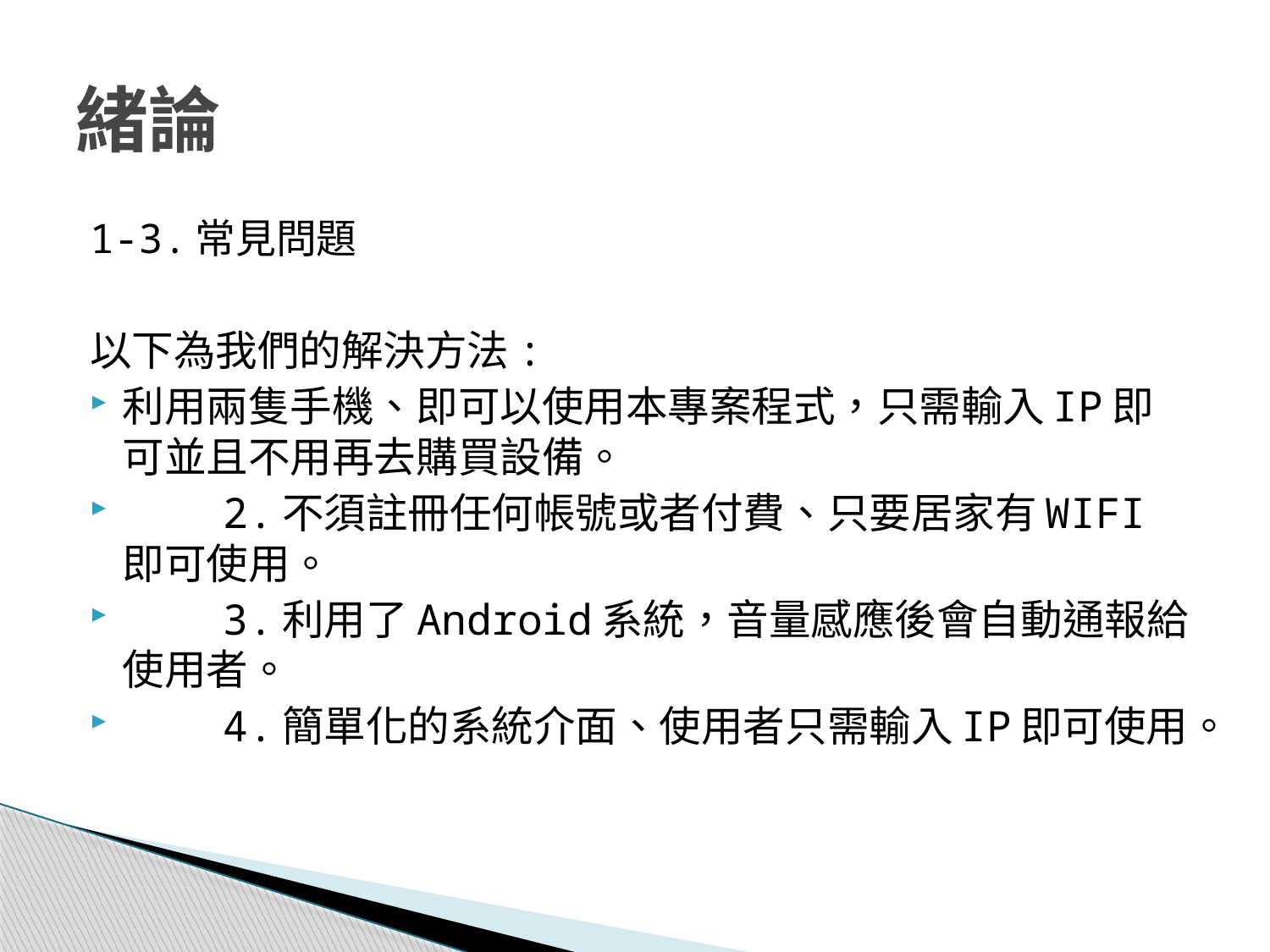

# 緒論
1-3.常見問題

以下為我們的解決方法:
利用兩隻手機、即可以使用本專案程式，只需輸入IP即可並且不用再去購買設備。
    2.不須註冊任何帳號或者付費、只要居家有WIFI即可使用。
    3.利用了Android系統，音量感應後會自動通報給使用者。
    4.簡單化的系統介面、使用者只需輸入IP即可使用。